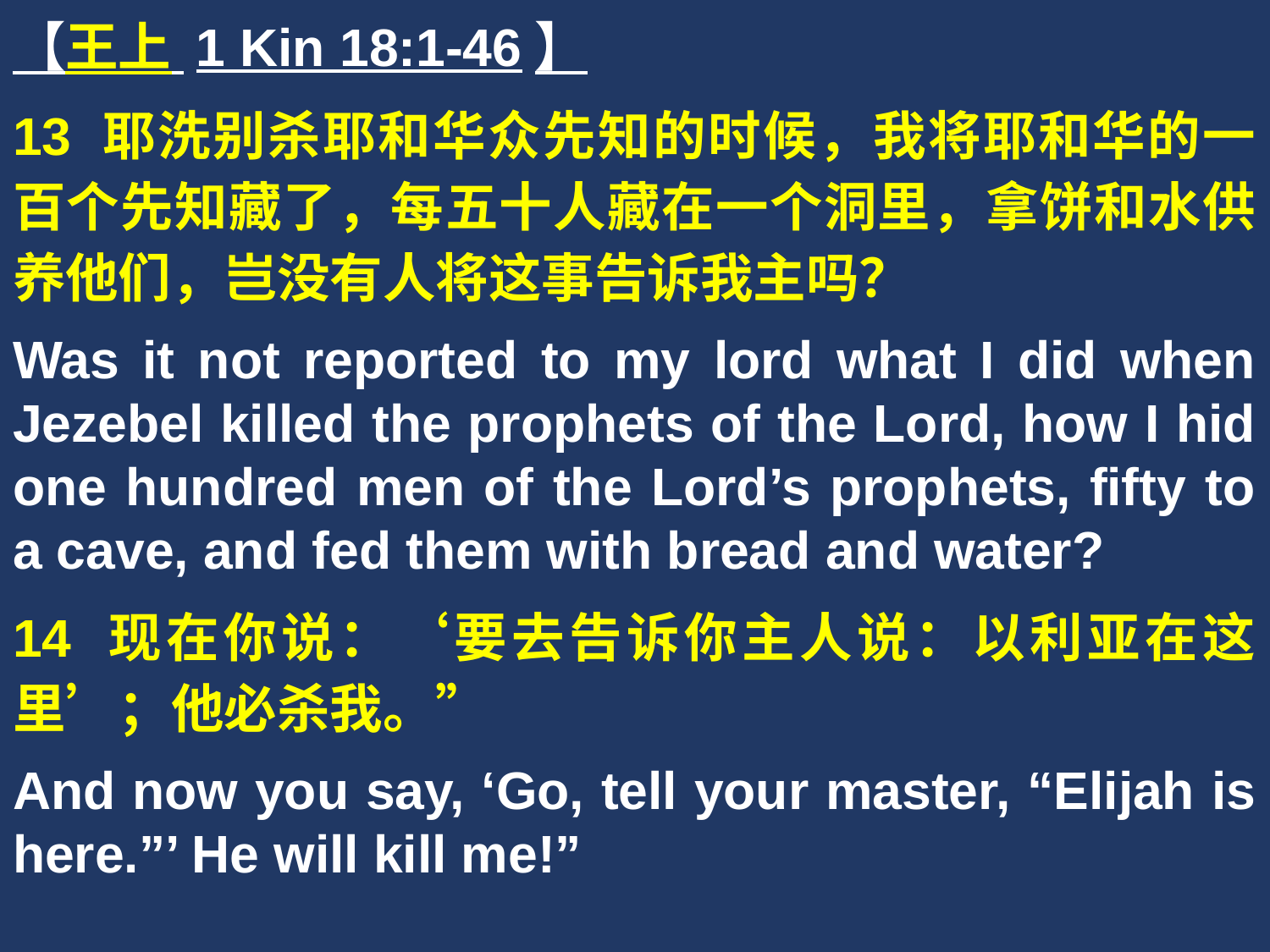

【王上 1 Kin 18:1-46】
13 耶洗别杀耶和华众先知的时候，我将耶和华的一百个先知藏了，每五十人藏在一个洞里，拿饼和水供养他们，岂没有人将这事告诉我主吗？
Was it not reported to my lord what I did when Jezebel killed the prophets of the Lord, how I hid one hundred men of the Lord’s prophets, fifty to a cave, and fed them with bread and water?
14 现在你说：‘要去告诉你主人说：以利亚在这里’；他必杀我。”
And now you say, ‘Go, tell your master, “Elijah is here.”’ He will kill me!”